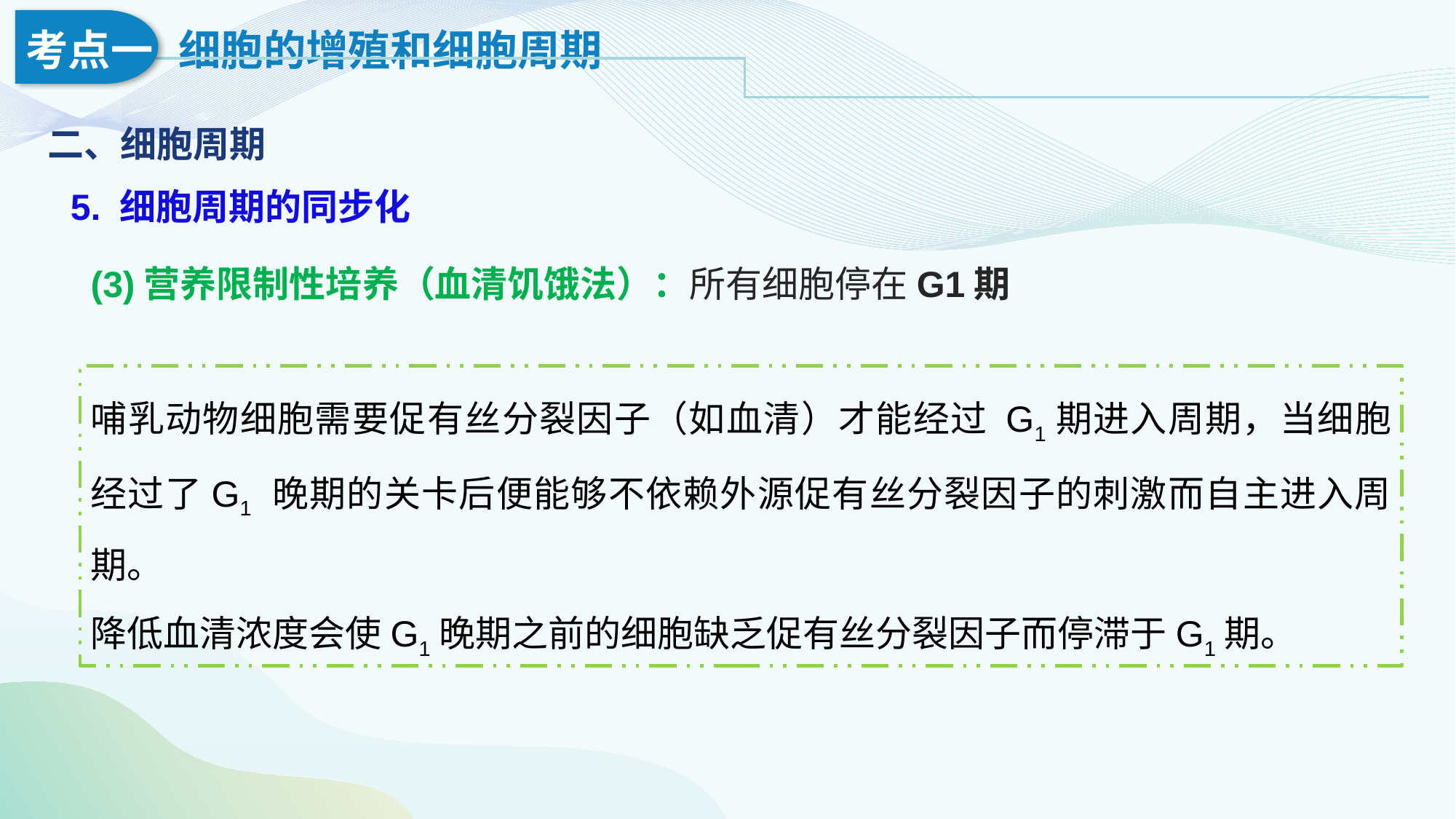

二、细胞周期
5. 细胞周期的同步化
(3)营养限制性培养（血清饥饿法）：所有细胞停在G1期
哺乳动物细胞需要促有丝分裂因子（如血清）才能经过 G1期进入周期，当细胞经过了G1 晚期的关卡后便能够不依赖外源促有丝分裂因子的刺激而自主进入周期。
降低血清浓度会使G1晚期之前的细胞缺乏促有丝分裂因子而停滞于G1期。